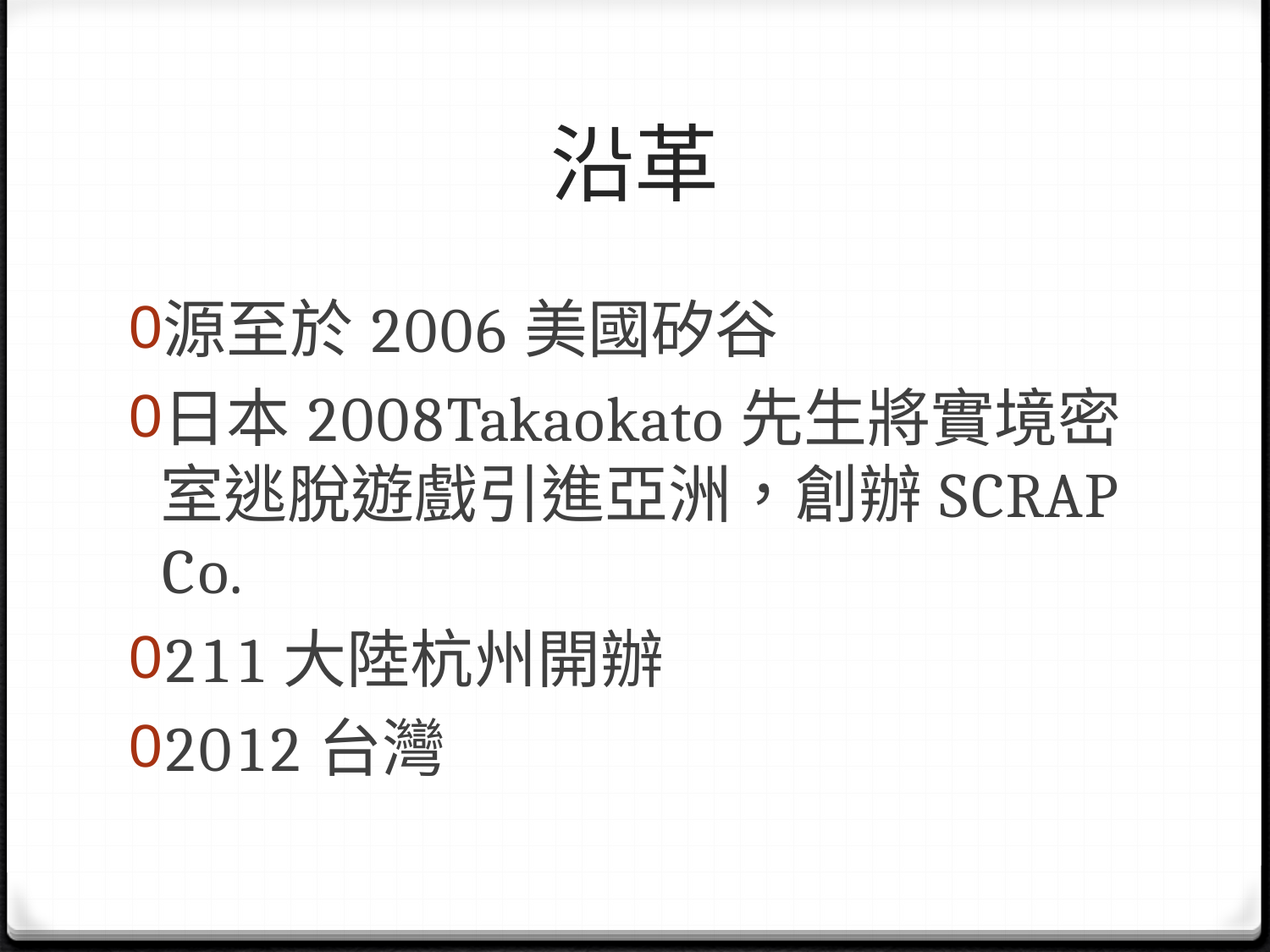

# 沿革
源至於2006美國矽谷
日本2008Takaokato先生將實境密室逃脫遊戲引進亞洲，創辦SCRAP Co.
211大陸杭州開辦
2012台灣